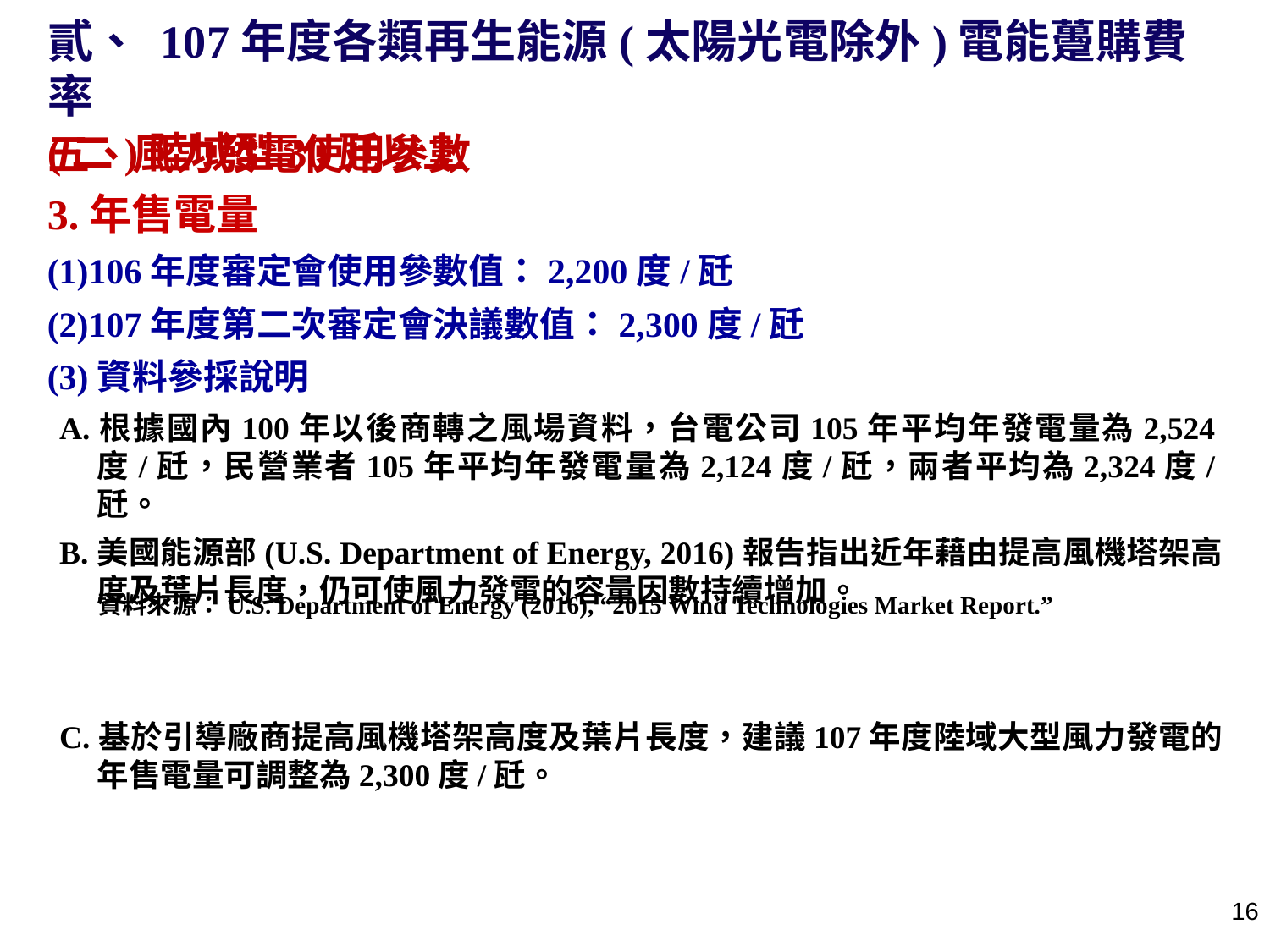

貳、 107年度各類再生能源(太陽光電除外)電能躉購費率
五、風力發電使用參數
(二)陸域型30瓩以上
3.年售電量
(1)106年度審定會使用參數值：2,200度/瓩
(2)107年度第二次審定會決議數值：2,300度/瓩
(3)資料參採說明
A.根據國內100年以後商轉之風場資料，台電公司105年平均年發電量為2,524度/瓩，民營業者105年平均年發電量為2,124度/瓩，兩者平均為2,324度/瓩。
B.美國能源部(U.S. Department of Energy, 2016)報告指出近年藉由提高風機塔架高度及葉片長度，仍可使風力發電的容量因數持續增加。

C.基於引導廠商提高風機塔架高度及葉片長度，建議107年度陸域大型風力發電的年售電量可調整為2,300度/瓩。
資料來源：U.S. Department of Energy (2016), “2015 Wind Technologies Market Report.”
16